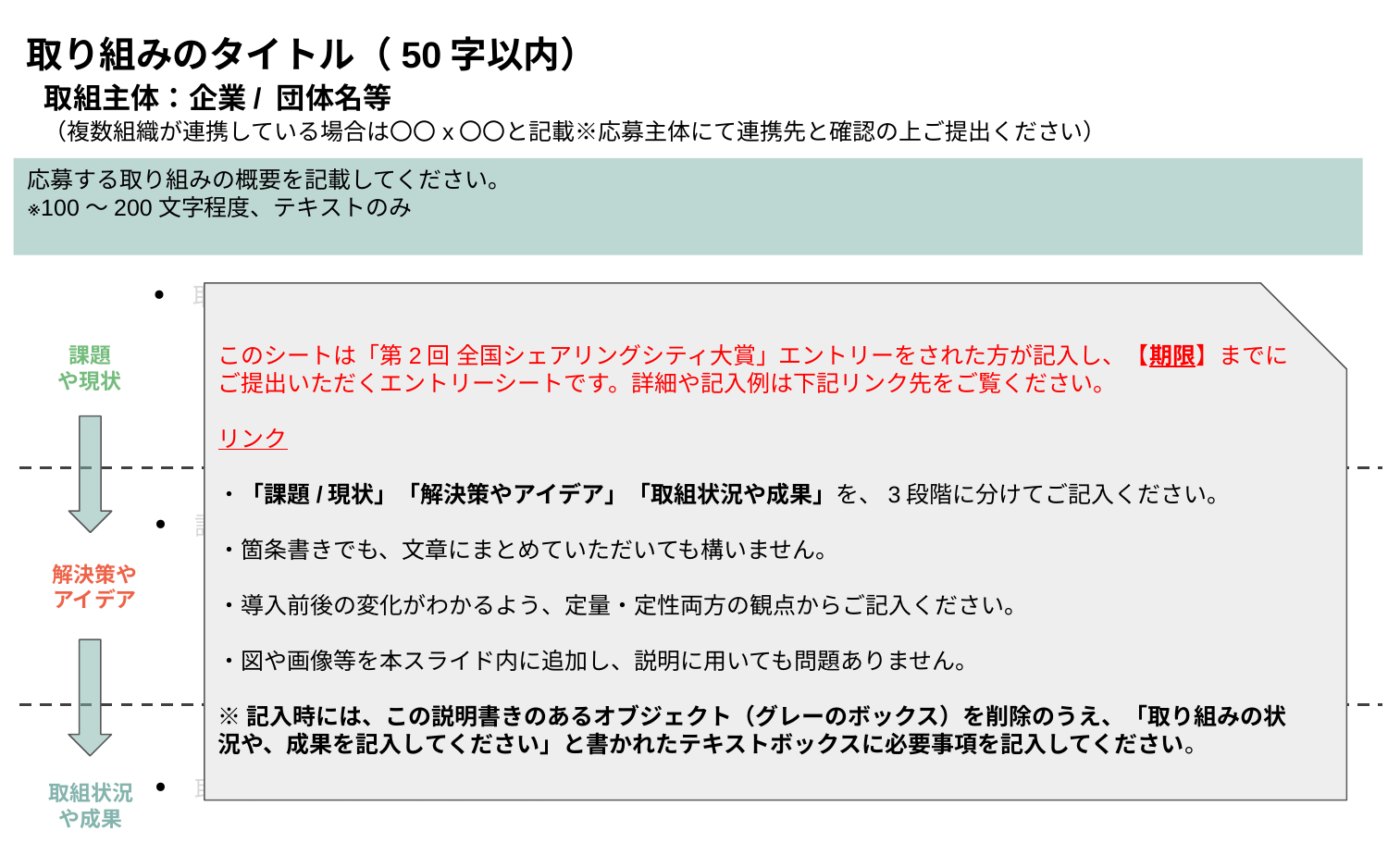

取り組みのタイトル（50字以内）
取組主体：企業/ 団体名等
（複数組織が連携している場合は〇〇x〇〇と記載※応募主体にて連携先と確認の上ご提出ください）
応募する取り組みの概要を記載してください。
※100〜200文字程度、テキストのみ

取り組み以前にあった課題を記入してください
このシートは「第2回 全国シェアリングシティ大賞」エントリーをされた方が記入し、【期限】までにご提出いただくエントリーシートです。詳細や記入例は下記リンク先をご覧ください。

リンク

・「課題/現状」「解決策やアイデア」「取組状況や成果」を、3段階に分けてご記入ください。

・箇条書きでも、文章にまとめていただいても構いません。

・導入前後の変化がわかるよう、定量・定性両方の観点からご記入ください。

・図や画像等を本スライド内に追加し、説明に用いても問題ありません。

※記入時には、この説明書きのあるオブジェクト（グレーのボックス）を削除のうえ、「取り組みの状況や、成果を記入してください」と書かれたテキストボックスに必要事項を記入してください。

課題
や現状

課題に対する解決策やアイデアを記入してください
解決策や
アイデア

取り組みの状況や、成果を記入してください
取組状況
や成果